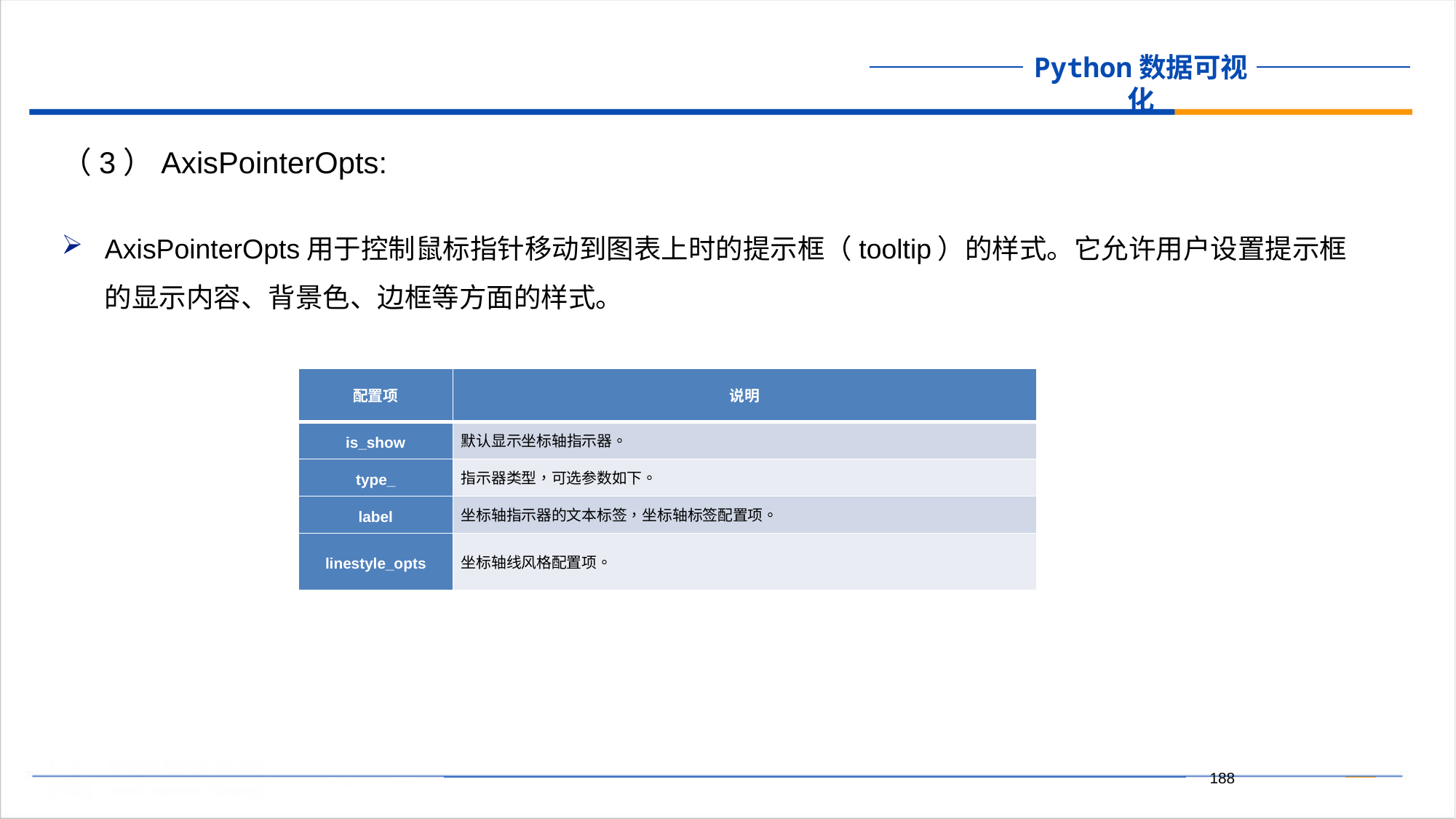

（3）AxisPointerOpts:
AxisPointerOpts用于控制鼠标指针移动到图表上时的提示框（tooltip）的样式。它允许用户设置提示框的显示内容、背景色、边框等方面的样式。
| 配置项 | 说明 |
| --- | --- |
| is\_show | 默认显示坐标轴指示器。 |
| type\_ | 指示器类型，可选参数如下。 |
| label | 坐标轴指示器的文本标签，坐标轴标签配置项。 |
| linestyle\_opts | 坐标轴线风格配置项。 |